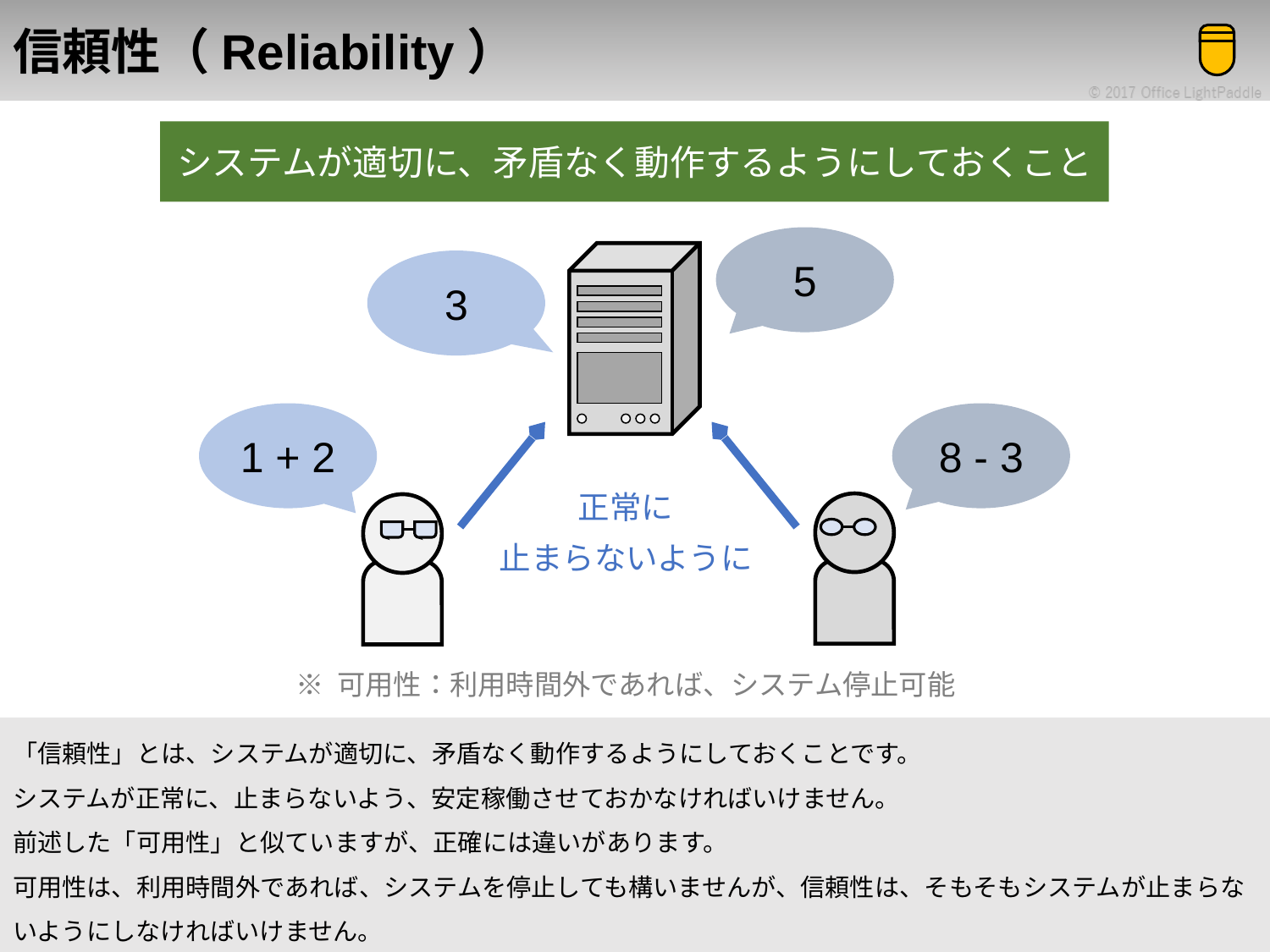

# 信頼性（Reliability）

システムが適切に、矛盾なく動作するようにしておくこと
5

3
1 + 2
8 - 3
正常に

止まらないように
※ 可用性：利用時間外であれば、システム停止可能
「信頼性」とは、システムが適切に、矛盾なく動作するようにしておくことです。
システムが正常に、止まらないよう、安定稼働させておかなければいけません。
前述した「可用性」と似ていますが、正確には違いがあります。
可用性は、利用時間外であれば、システムを停止しても構いませんが、信頼性は、そもそもシステムが止まらないようにしなければいけません。